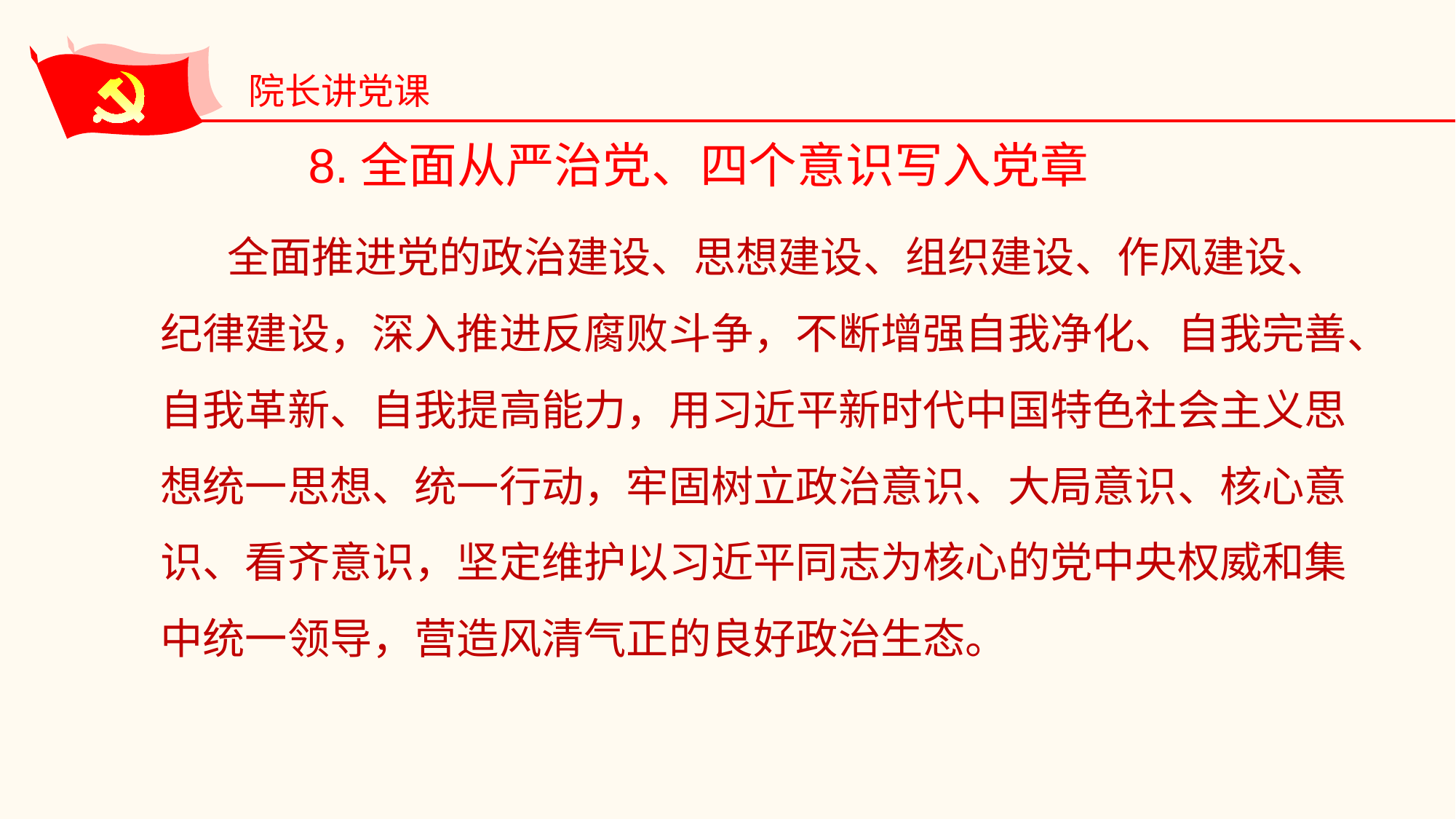

院长讲党课
8.全面从严治党、四个意识写入党章
      全面推进党的政治建设、思想建设、组织建设、作风建设、纪律建设，深入推进反腐败斗争，不断增强自我净化、自我完善、自我革新、自我提高能力，用习近平新时代中国特色社会主义思想统一思想、统一行动，牢固树立政治意识、大局意识、核心意识、看齐意识，坚定维护以习近平同志为核心的党中央权威和集中统一领导，营造风清气正的良好政治生态。